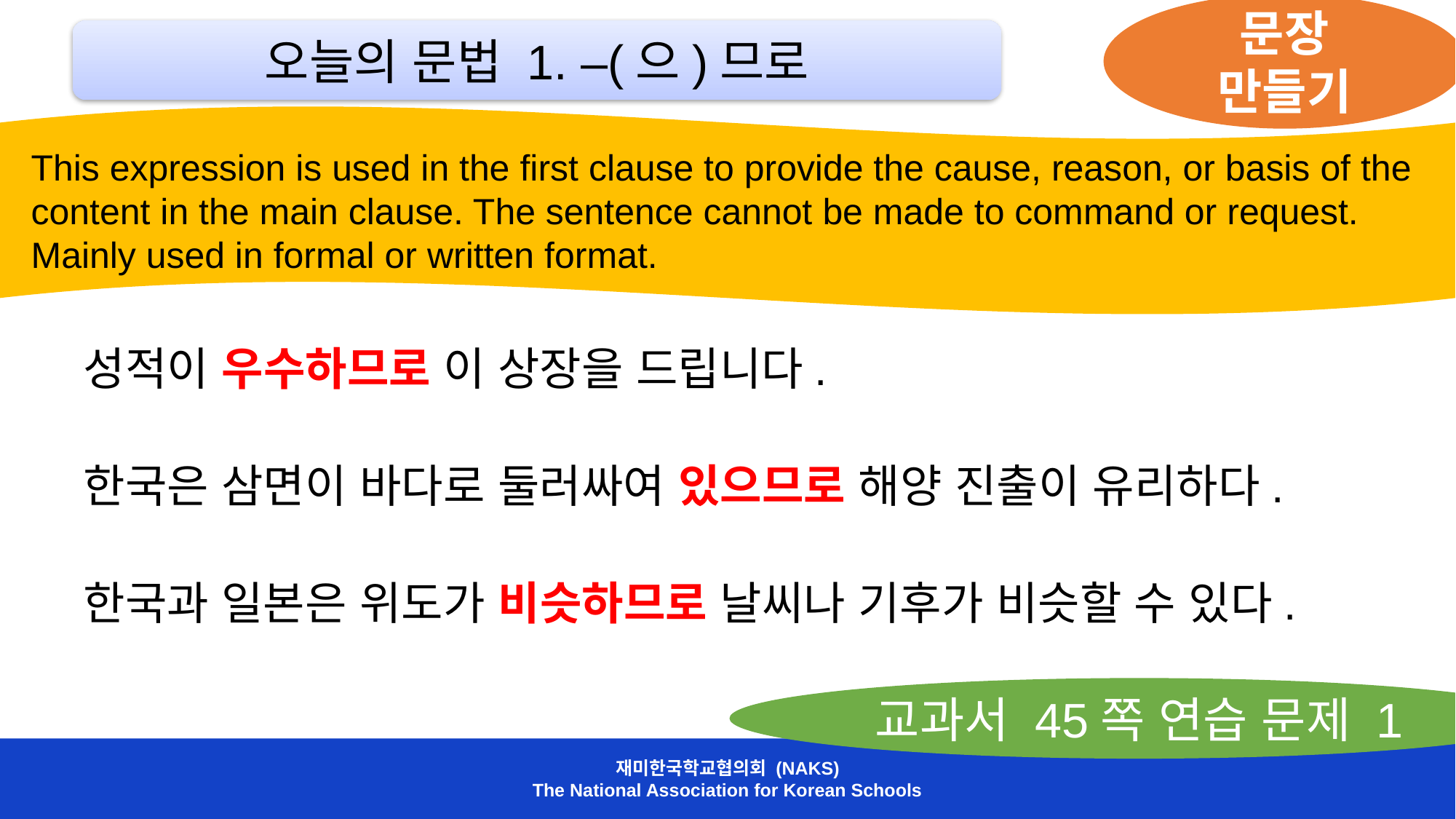

문장 만들기
오늘의 문법 1. –(으)므로
  This expression is used in the first clause to provide the cause, reason, or basis of the
  content in the main clause. The sentence cannot be made to command or request.
  Mainly used in formal or written format.
성적이 우수하므로 이 상장을 드립니다.
한국은 삼면이 바다로 둘러싸여 있으므로 해양 진출이 유리하다.
한국과 일본은 위도가 비슷하므로 날씨나 기후가 비슷할 수 있다.
교과서 45쪽 연습 문제 1
재미한국학교협의회 (NAKS)
The National Association for Korean Schools